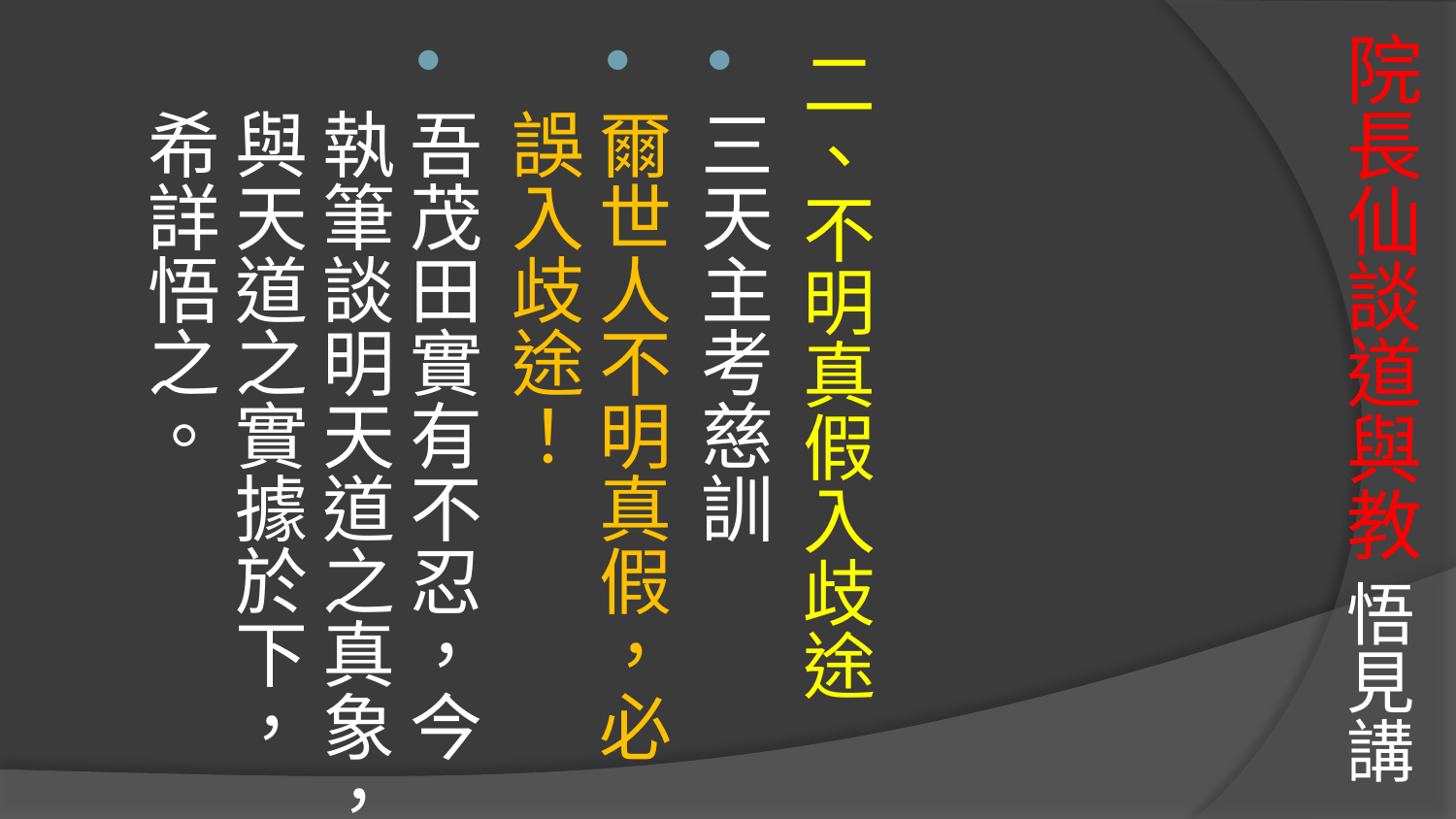

# 院長仙談道與教 悟見講
二、不明真假入歧途
三天主考慈訓
爾世人不明真假，必誤入歧途！
吾茂田實有不忍，今執筆談明天道之真象，與天道之實據於下，希詳悟之。